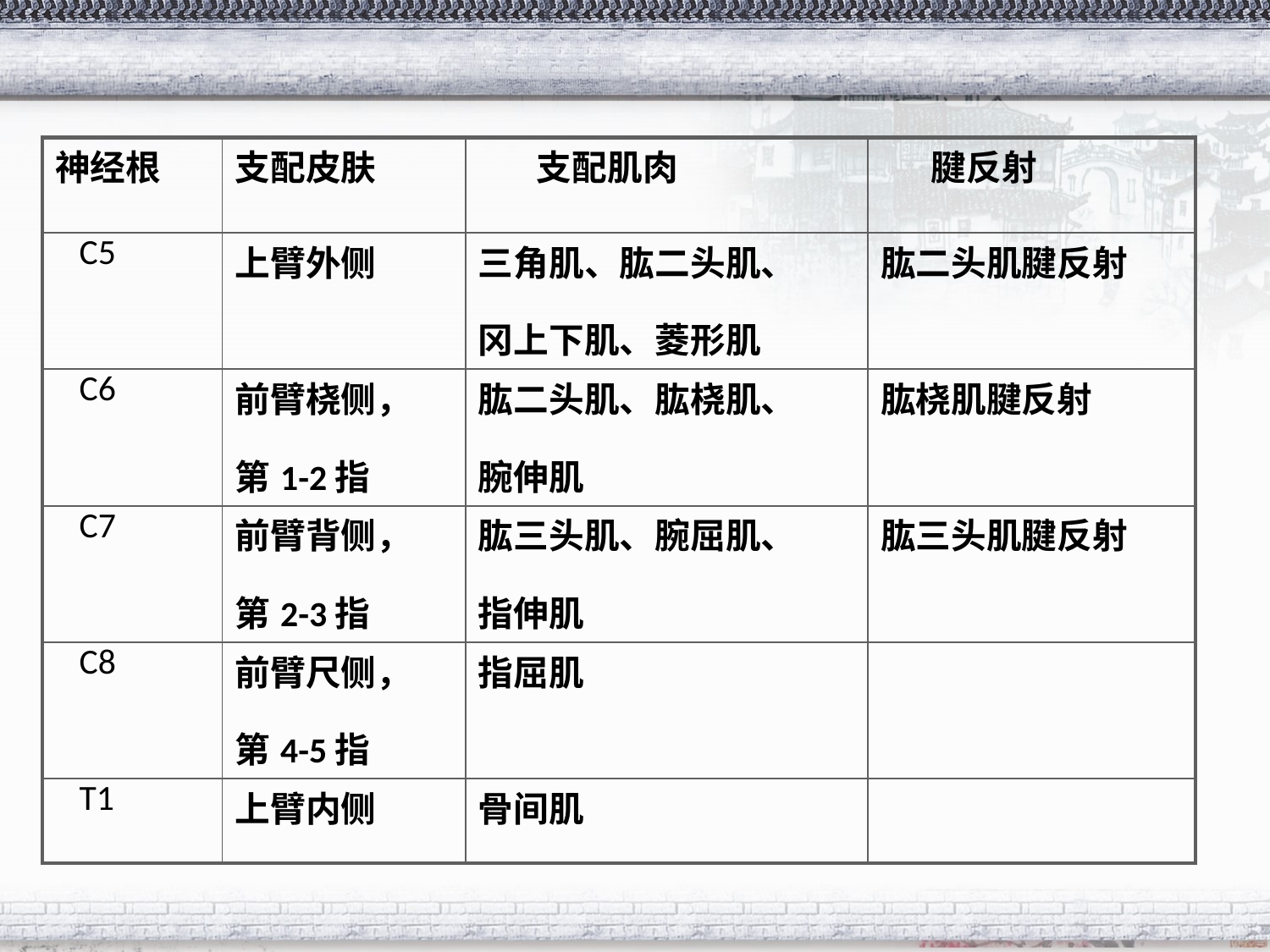

| 神经根 | 支配皮肤 | 支配肌肉 | 腱反射 |
| --- | --- | --- | --- |
| C5 | 上臂外侧 | 三角肌、肱二头肌、 冈上下肌、菱形肌 | 肱二头肌腱反射 |
| C6 | 前臂桡侧， 第1-2指 | 肱二头肌、肱桡肌、 腕伸肌 | 肱桡肌腱反射 |
| C7 | 前臂背侧， 第2-3指 | 肱三头肌、腕屈肌、 指伸肌 | 肱三头肌腱反射 |
| C8 | 前臂尺侧， 第4-5指 | 指屈肌 |  |
| T1 | 上臂内侧 | 骨间肌 |  |